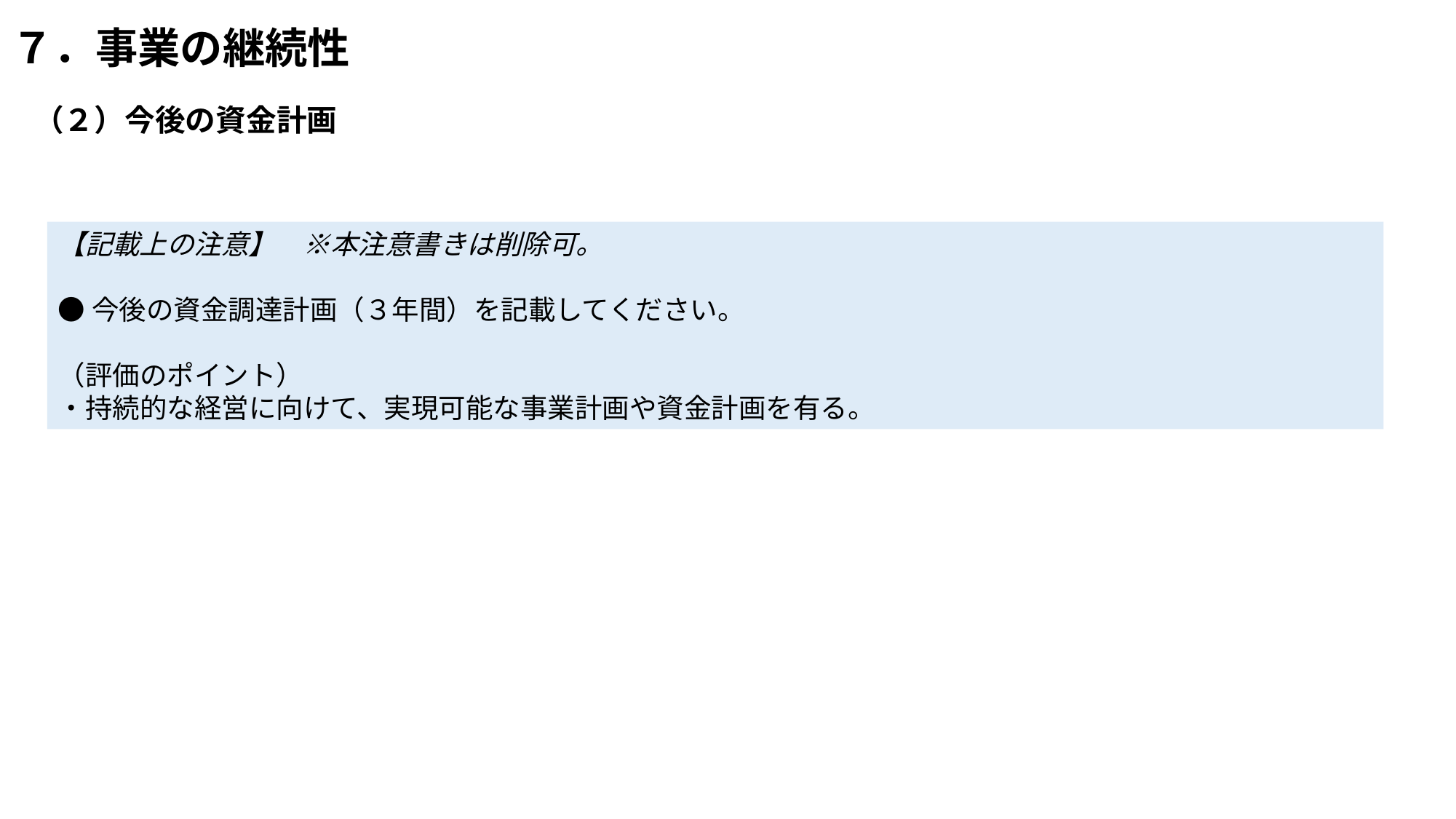

# ７．事業の継続性
（２）今後の資金計画
【記載上の注意】　※本注意書きは削除可。

●今後の資金調達計画（３年間）を記載してください。

（評価のポイント）
・持続的な経営に向けて、実現可能な事業計画や資金計画を有る。